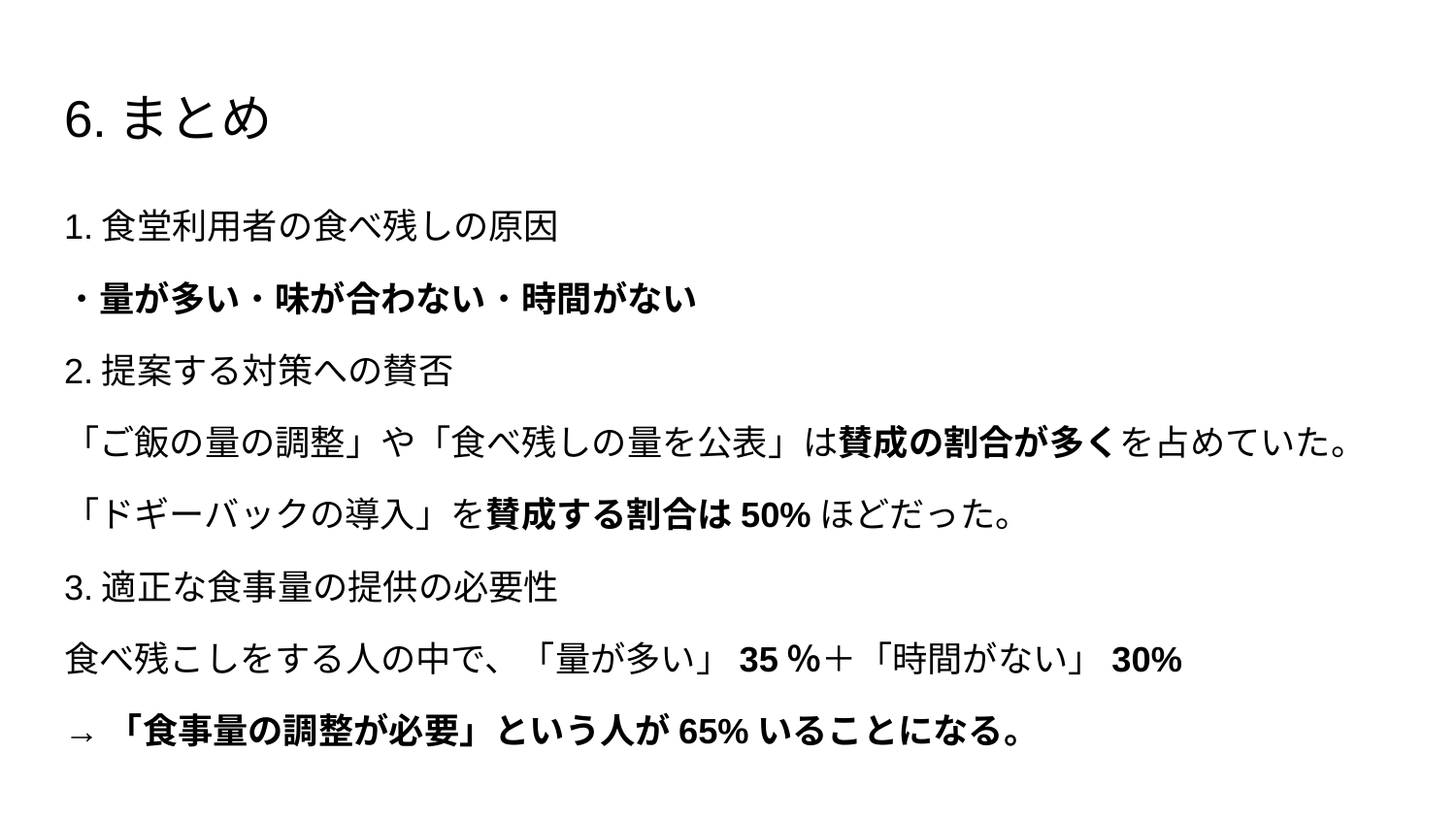

# 6.まとめ
​​1.食堂利用者の食べ残しの原因
・量が多い・味が合わない・時間がない
2.提案する対策への賛否
「ご飯の量の調整」や「食べ残しの量を公表」は賛成の割合が多くを占めていた。
「ドギーバックの導入」を賛成する割合は50%ほどだった。
3.適正な食事量の提供の必要性
食べ残こしをする人の中で、「量が多い」35％＋「時間がない」30%
→「食事量の調整が必要」という人が65%いることになる。